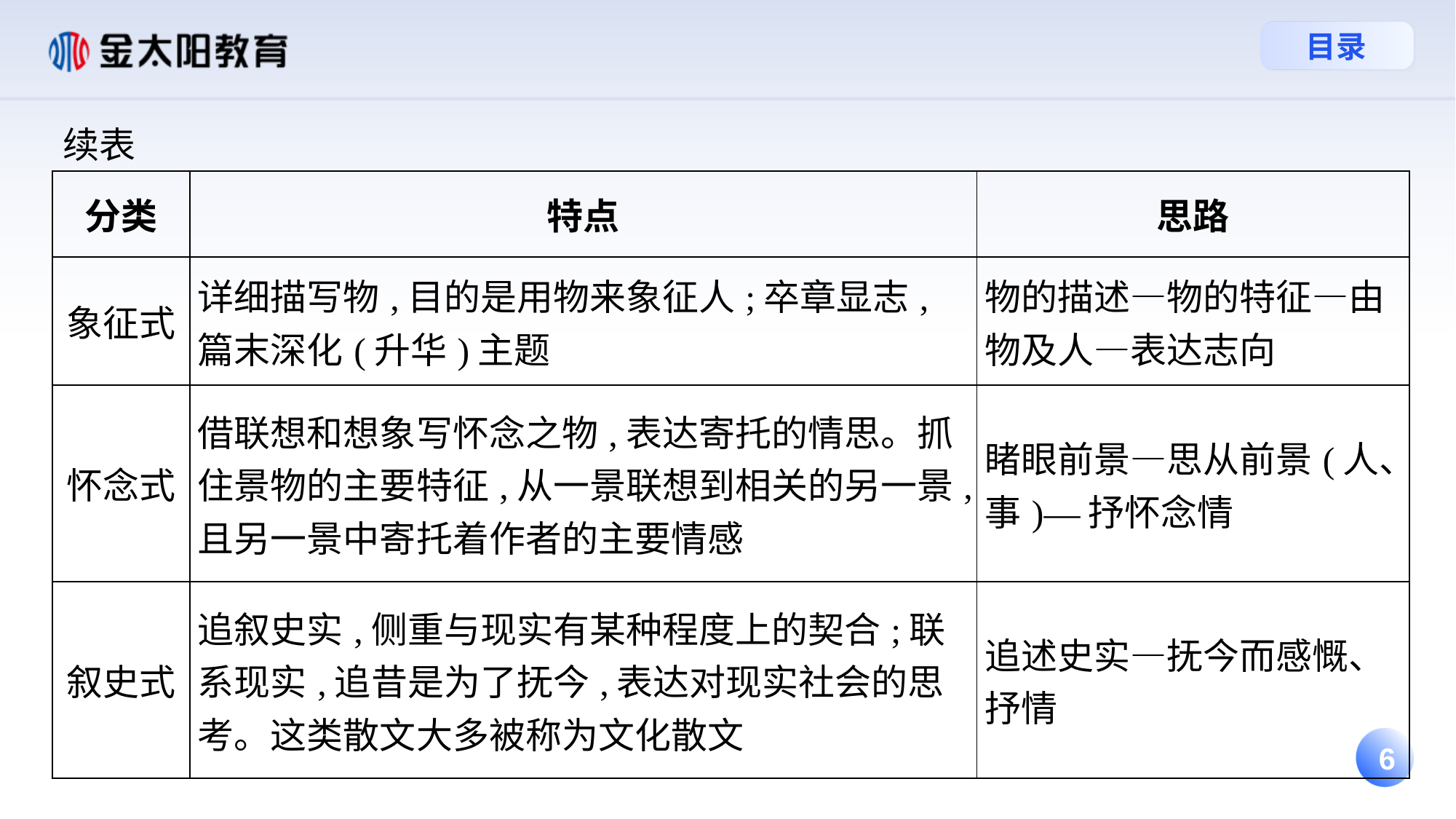

续表

| 分类 | 特点 | 思路 |
| --- | --- | --- |
| 象征式 | 详细描写物,目的是用物来象征人;卒章显志,篇末深化(升华)主题 | 物的描述—物的特征—由物及人—表达志向 |
| 怀念式 | 借联想和想象写怀念之物,表达寄托的情思。抓住景物的主要特征,从一景联想到相关的另一景,且另一景中寄托着作者的主要情感 | 睹眼前景—思从前景(人、事)—抒怀念情 |
| 叙史式 | 追叙史实,侧重与现实有某种程度上的契合;联系现实,追昔是为了抚今,表达对现实社会的思考。这类散文大多被称为文化散文 | 追述史实—抚今而感慨、抒情 |